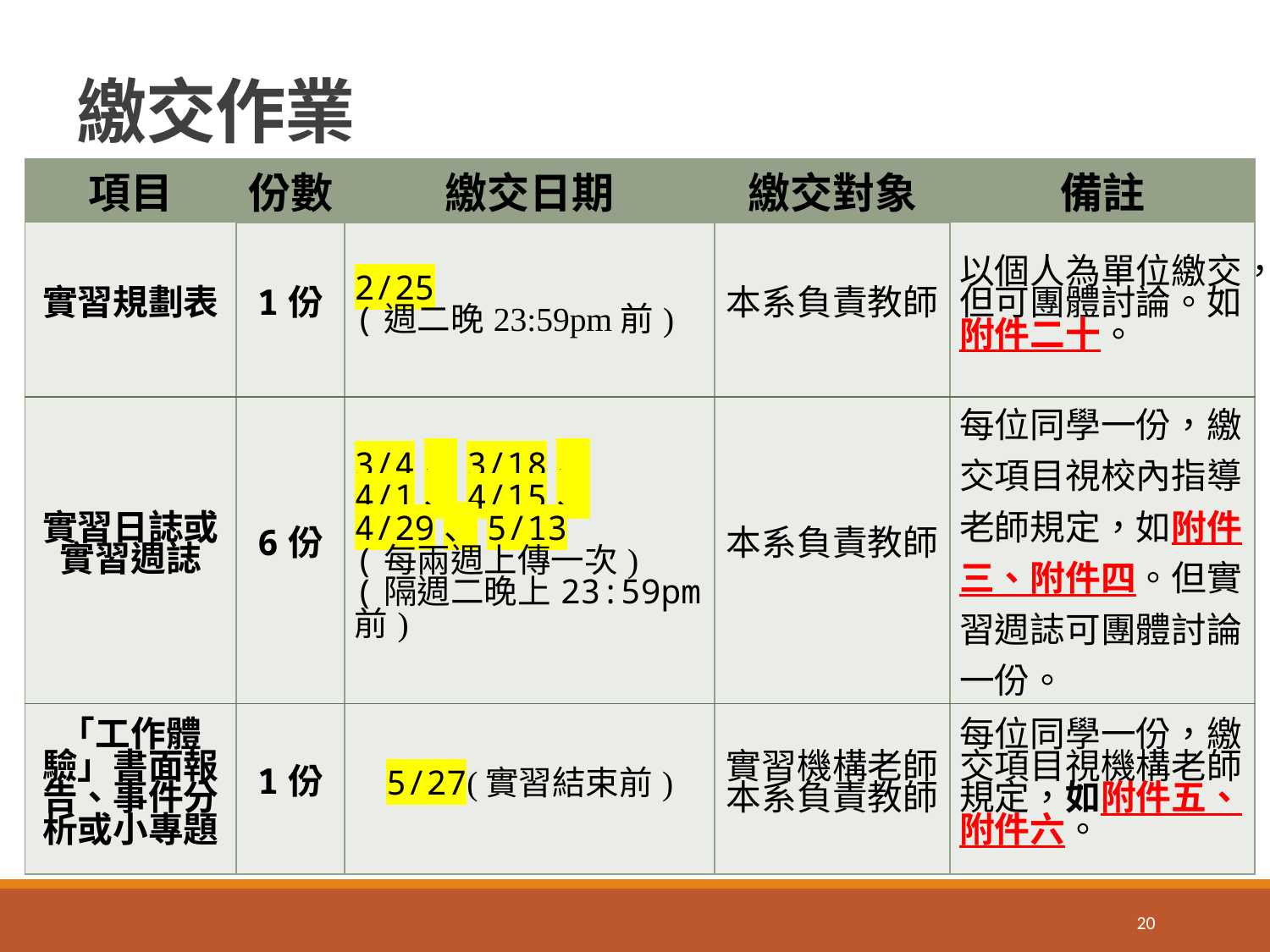

# 繳交作業
| 項目 | 份數 | 繳交日期 | 繳交對象 | 備註 |
| --- | --- | --- | --- | --- |
| 實習規劃表 | 1份 | 2/25 (週二晚23:59pm前) | 本系負責教師 | 以個人為單位繳交，但可團體討論。如附件二十。 |
| 實習日誌或實習週誌 | 6份 | 3/4、3/18、 4/1、4/15、 4/29、5/13 (每兩週上傳一次) (隔週二晚上23:59pm前) | 本系負責教師 | 每位同學一份，繳交項目視校內指導老師規定，如附件三、附件四。但實習週誌可團體討論一份。 |
| 「工作體驗」書面報告、事件分析或小專題 | 1份 | 5/27(實習結束前) | 實習機構老師 本系負責教師 | 每位同學一份，繳交項目視機構老師規定，如附件五、附件六。 |
20